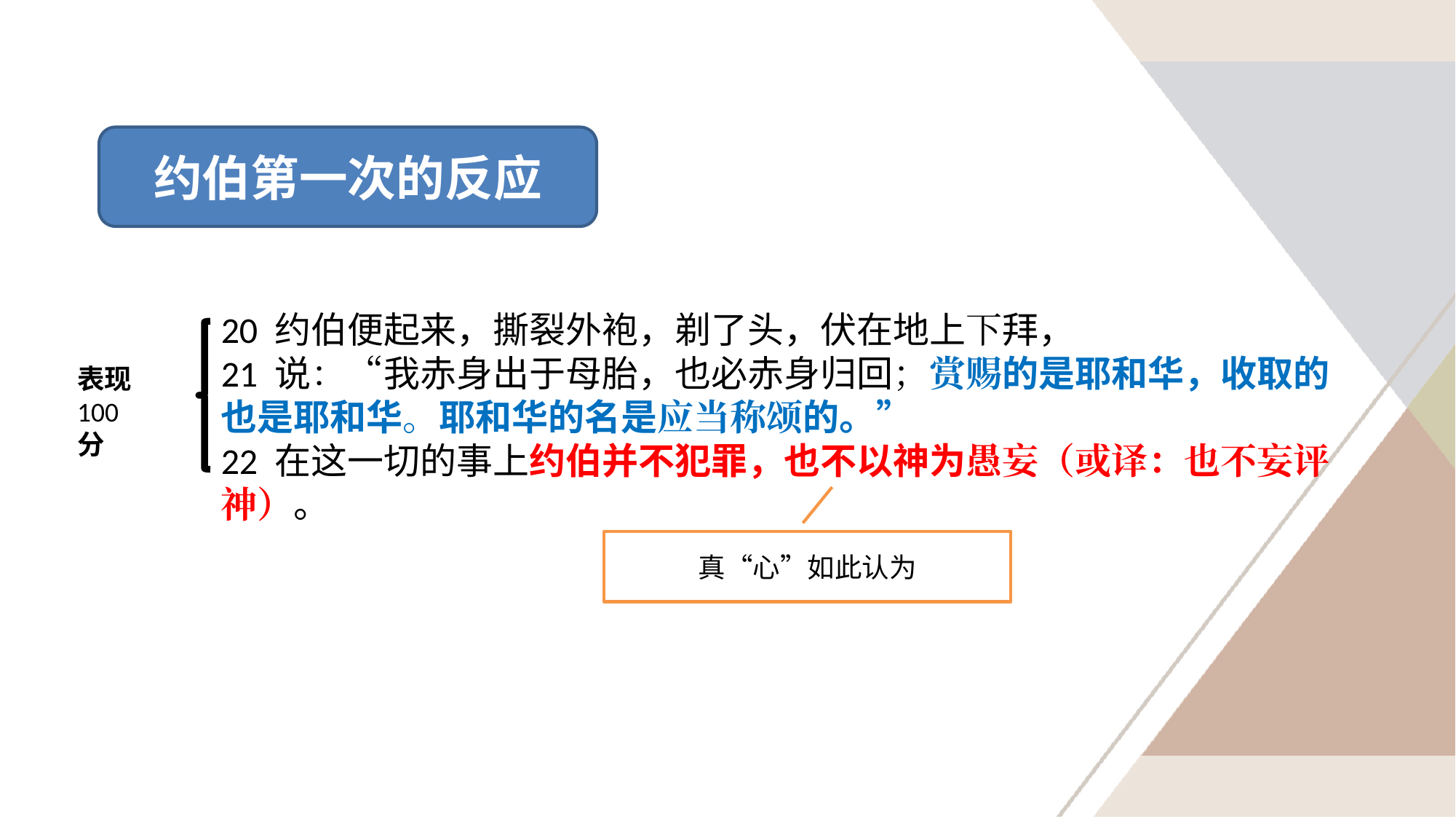

约伯第一次的反应
20 约伯便起来，撕裂外袍，剃了头，伏在地上下拜，
21 说：“我赤身出于母胎，也必赤身归回；赏赐的是耶和华，收取的也是耶和华。耶和华的名是应当称颂的。”
22 在这一切的事上约伯并不犯罪，也不以神为愚妄（或译：也不妄评神）。

表现100分
真“心”如此认为